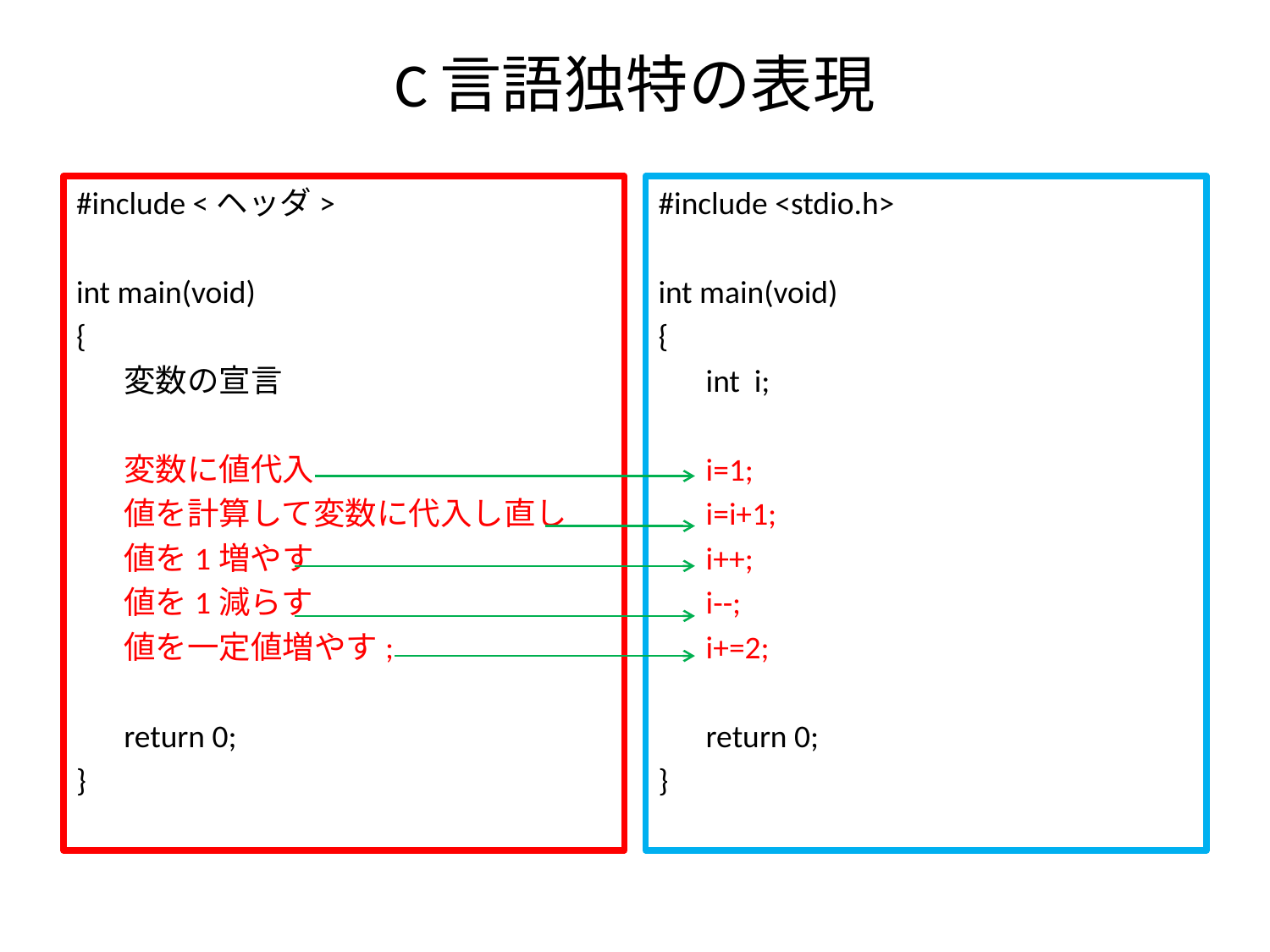

# C言語独特の表現
#include <ヘッダ>

int main(void)
{
	変数の宣言

	変数に値代入
	値を計算して変数に代入し直し
	値を1増やす
	値を1減らす
	値を一定値増やす;

	return 0;
}
#include <stdio.h>

int main(void)
{
	int  i;

	i=1;
	i=i+1;
	i++;
	i--;
	i+=2;

	return 0;
}